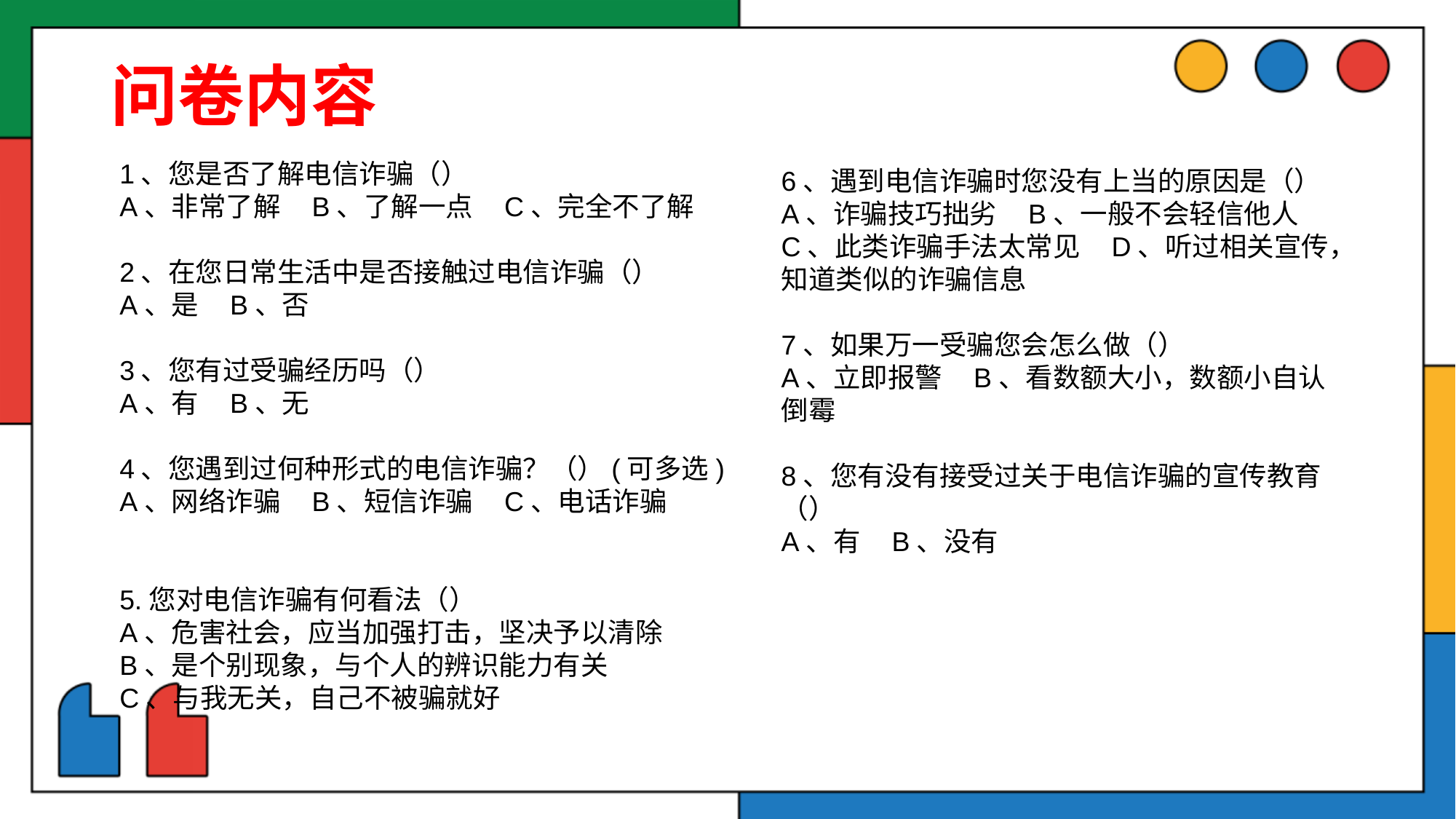

问卷内容

6、遇到电信诈骗时您没有上当的原因是（）
A、诈骗技巧拙劣    B、一般不会轻信他人
C、此类诈骗手法太常见    D、听过相关宣传，知道类似的诈骗信息

7、如果万一受骗您会怎么做（）
A、立即报警    B、看数额大小，数额小自认倒霉

8、您有没有接受过关于电信诈骗的宣传教育（）
A、有    B、没有

1、您是否了解电信诈骗（）
A、非常了解    B、了解一点    C、完全不了解

2、在您日常生活中是否接触过电信诈骗（）
A、是    B、否

3、您有过受骗经历吗（）
A、有    B、无

4、您遇到过何种形式的电信诈骗？（）(可多选)
A、网络诈骗    B、短信诈骗    C、电话诈骗

5.您对电信诈骗有何看法（）
A、危害社会，应当加强打击，坚决予以清除
B、是个别现象，与个人的辨识能力有关
C、与我无关，自己不被骗就好